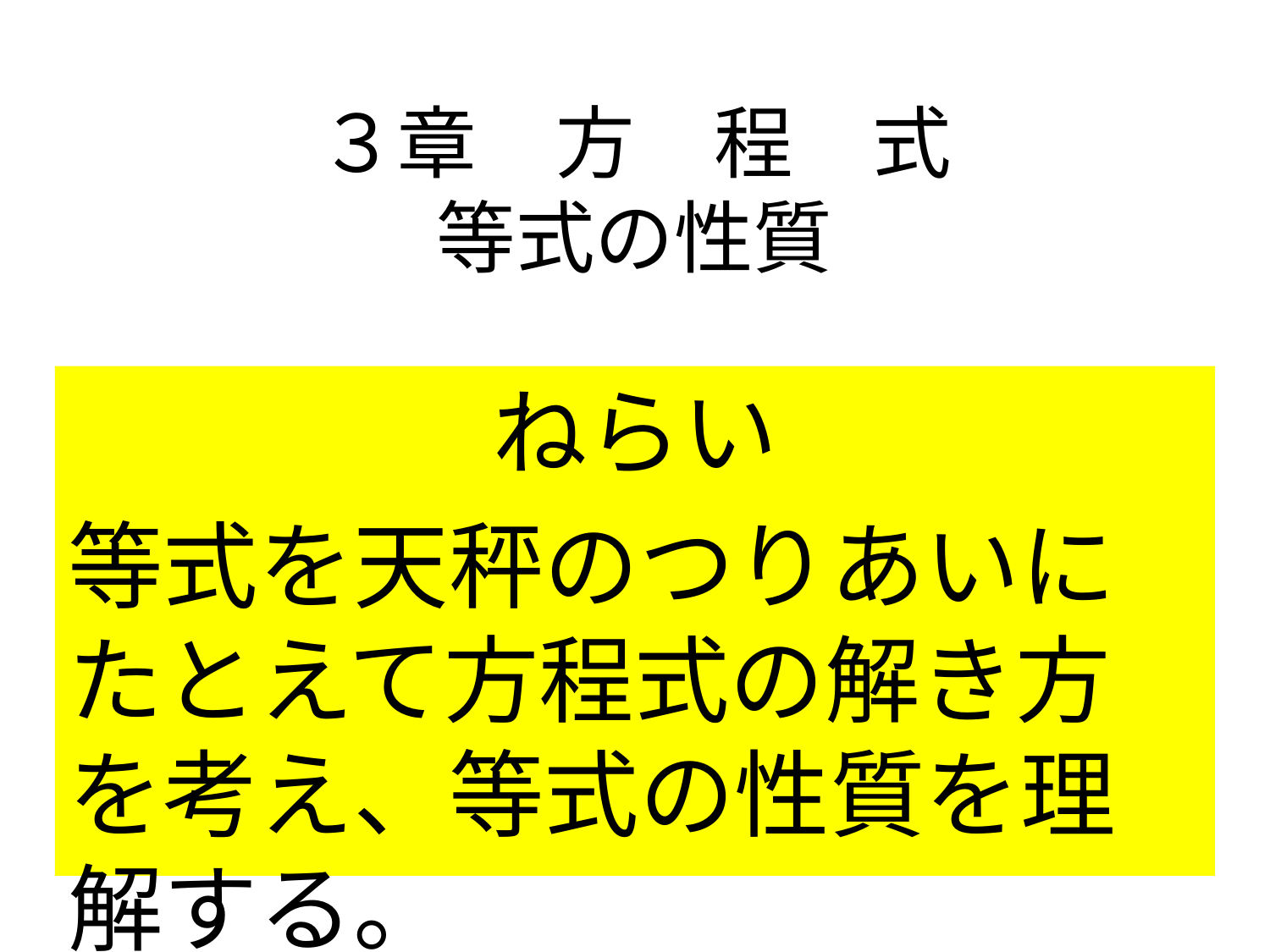

# ３章　方　程　式 等式の性質
ねらい
等式を天秤のつりあいにたとえて方程式の解き方を考え、等式の性質を理解する。